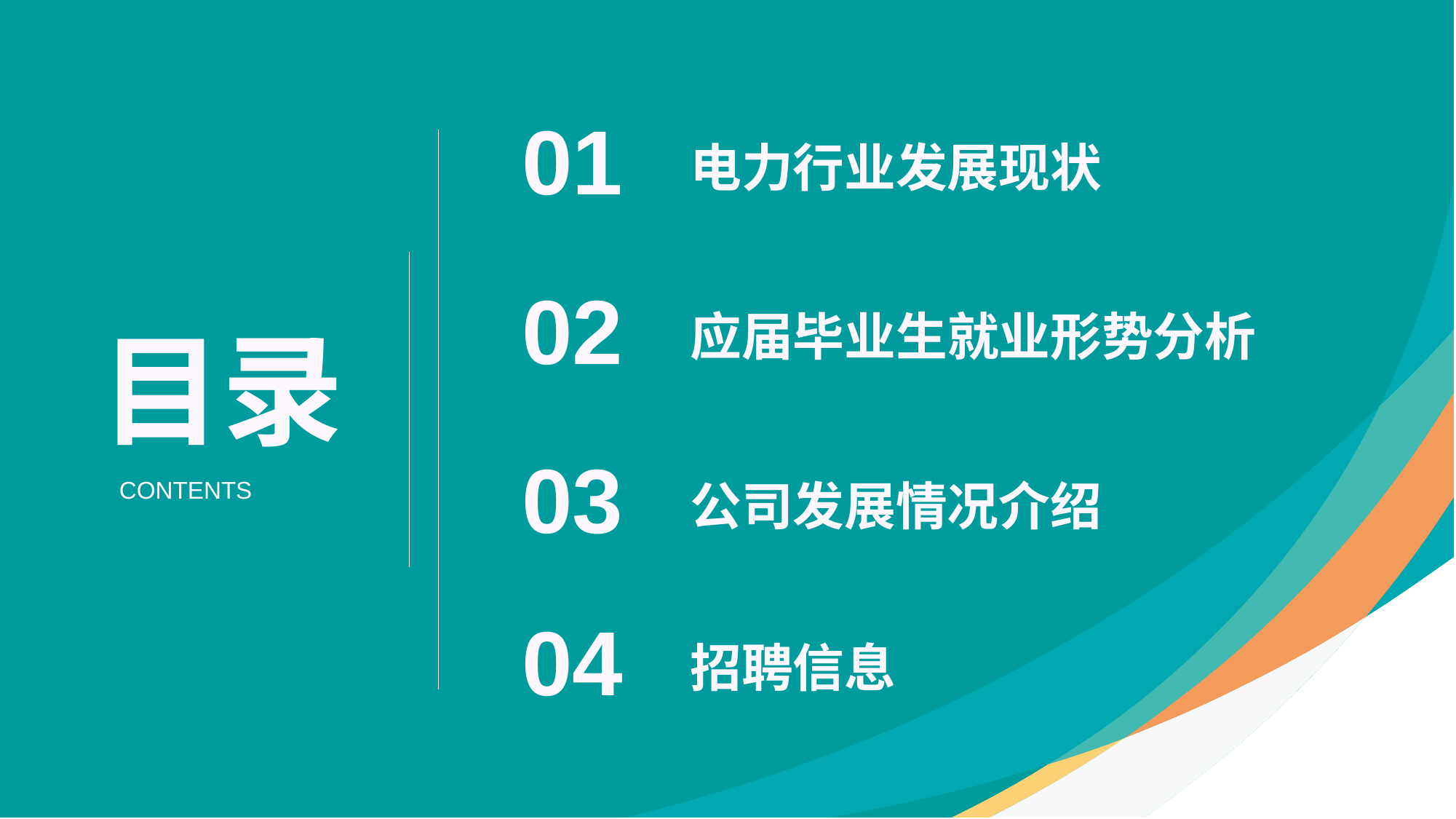

电力行业发展现状
01
02
应届毕业生就业形势分析
目录
CONTENTS
03
公司发展情况介绍
招聘信息
04